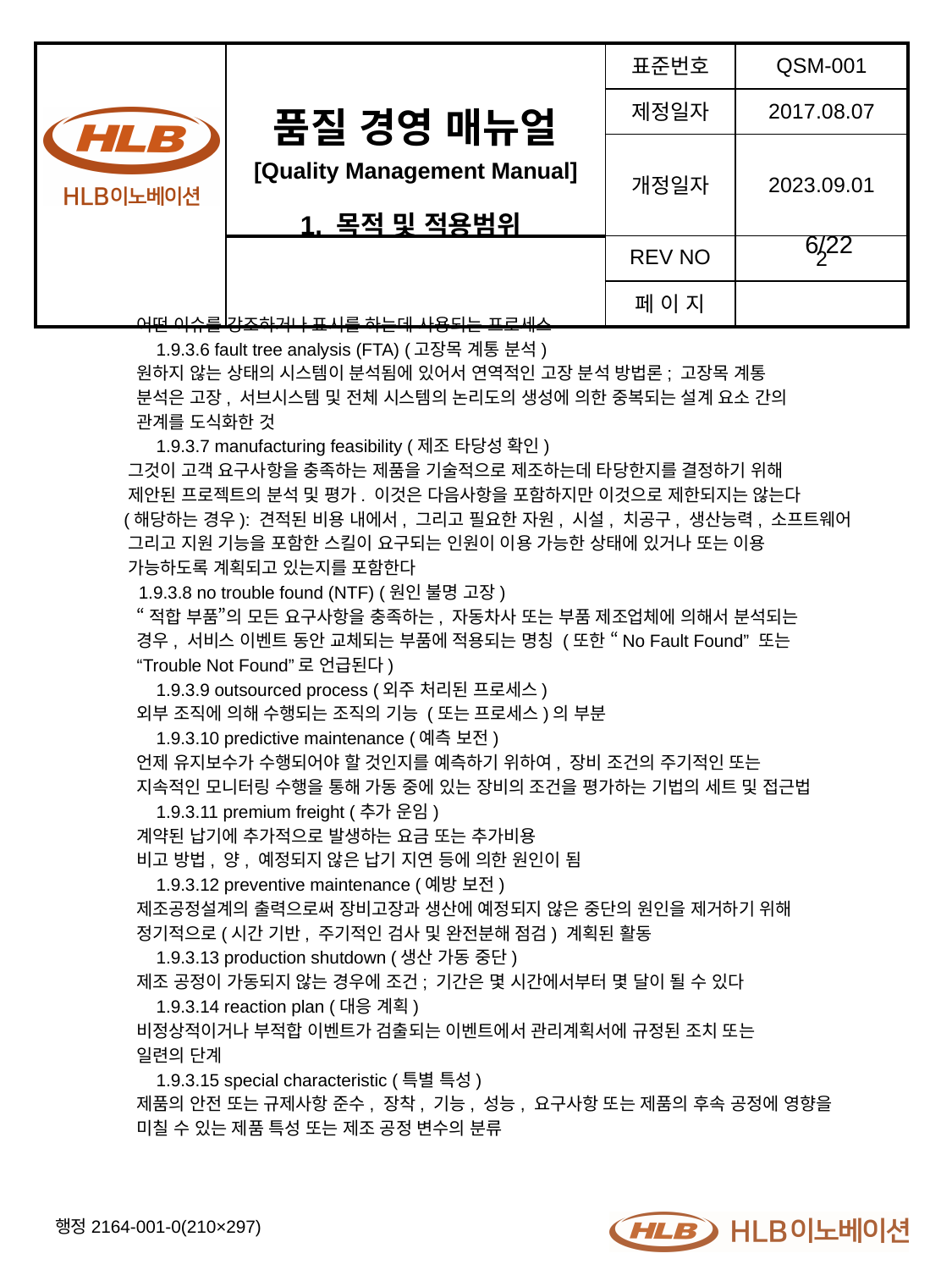

1. 목적 및 적용범위
6/22

어떤 이슈를 강조하거나 표시를 하는데 사용되는 프로세스
    1.9.3.6 fault tree analysis (FTA) (고장목 계통 분석)
원하지 않는 상태의 시스템이 분석됨에 있어서 연역적인 고장 분석 방법론; 고장목 계통
분석은 고장, 서브시스템 및 전체 시스템의 논리도의 생성에 의한 중복되는 설계 요소 간의
관계를 도식화한 것
    1.9.3.7 manufacturing feasibility (제조 타당성 확인)
 그것이 고객 요구사항을 충족하는 제품을 기술적으로 제조하는데 타당한지를 결정하기 위해
 제안된 프로젝트의 분석 및 평가. 이것은 다음사항을 포함하지만 이것으로 제한되지는 않는다
 (해당하는 경우): 견적된 비용 내에서, 그리고 필요한 자원, 시설, 치공구, 생산능력, 소프트웨어
 그리고 지원 기능을 포함한 스킬이 요구되는 인원이 이용 가능한 상태에 있거나 또는 이용
 가능하도록 계획되고 있는지를 포함한다
    1.9.3.8 no trouble found (NTF) (원인 불명 고장)
“적합 부품”의 모든 요구사항을 충족하는, 자동차사 또는 부품 제조업체에 의해서 분석되는
경우, 서비스 이벤트 동안 교체되는 부품에 적용되는 명칭 (또한 “No Fault Found” 또는
“Trouble Not Found”로 언급된다)
    1.9.3.9 outsourced process (외주 처리된 프로세스)
외부 조직에 의해 수행되는 조직의 기능 (또는 프로세스)의 부분
    1.9.3.10 predictive maintenance (예측 보전)
언제 유지보수가 수행되어야 할 것인지를 예측하기 위하여, 장비 조건의 주기적인 또는
지속적인 모니터링 수행을 통해 가동 중에 있는 장비의 조건을 평가하는 기법의 세트 및 접근법
    1.9.3.11 premium freight (추가 운임)
계약된 납기에 추가적으로 발생하는 요금 또는 추가비용
비고 방법, 양, 예정되지 않은 납기 지연 등에 의한 원인이 됨
    1.9.3.12 preventive maintenance (예방 보전)
제조공정설계의 출력으로써 장비고장과 생산에 예정되지 않은 중단의 원인을 제거하기 위해
정기적으로(시간 기반, 주기적인 검사 및 완전분해 점검) 계획된 활동
    1.9.3.13 production shutdown (생산 가동 중단)
제조 공정이 가동되지 않는 경우에 조건; 기간은 몇 시간에서부터 몇 달이 될 수 있다
    1.9.3.14 reaction plan (대응 계획)
비정상적이거나 부적합 이벤트가 검출되는 이벤트에서 관리계획서에 규정된 조치 또는
일련의 단계
    1.9.3.15 special characteristic (특별 특성)
제품의 안전 또는 규제사항 준수, 장착, 기능, 성능, 요구사항 또는 제품의 후속 공정에 영향을
미칠 수 있는 제품 특성 또는 제조 공정 변수의 분류
행정2164-001-0(210×297)